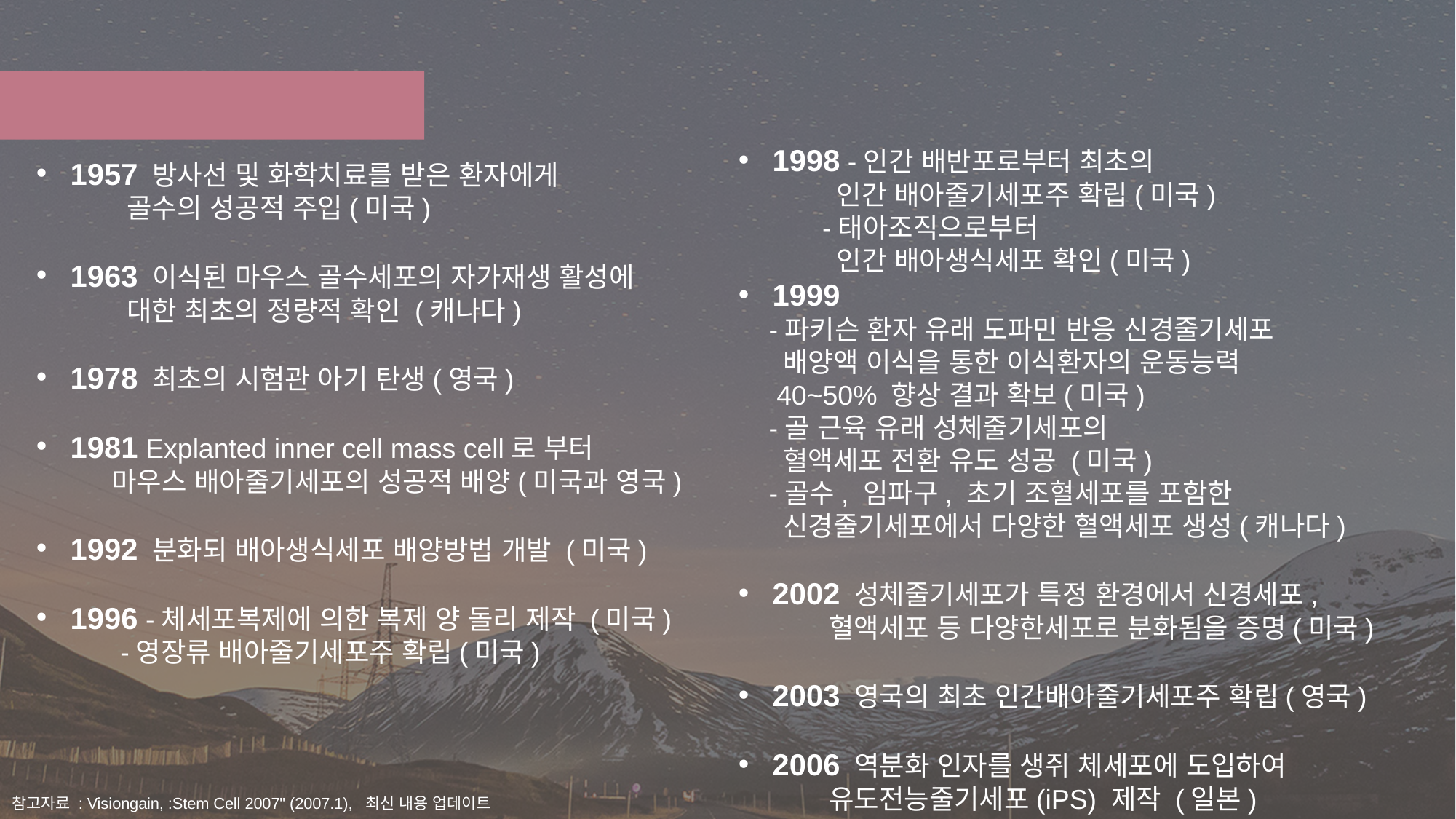

_ 3  줄기세포의 연구동향
02

1998 -인간 배반포로부터 최초의
            인간 배아줄기세포주 확립(미국)
           -태아조직으로부터
            인간 배아생식세포 확인(미국)
1999
    -파키슨 환자 유래 도파민 반응 신경줄기세포
     배양액 이식을 통한 이식환자의 운동능력
     40~50% 향상 결과 확보(미국)
    -골 근육 유래 성체줄기세포의
     혈액세포 전환 유도 성공 (미국)
    -골수, 임파구, 초기 조혈세포를 포함한
     신경줄기세포에서 다양한 혈액세포 생성(캐나다)

2002 성체줄기세포가 특정 환경에서 신경세포,
           혈액세포 등 다양한세포로 분화됨을 증명(미국)

2003 영국의 최초 인간배아줄기세포주 확립(영국)

2006 역분화 인자를 생쥐 체세포에 도입하여
           유도전능줄기세포(iPS) 제작 (일본)

1957 방사선 및 화학치료를 받은 환자에게
           골수의 성공적 주입(미국)

1963 이식된 마우스 골수세포의 자가재생 활성에
           대한 최초의 정량적 확인 (캐나다)

1978 최초의 시험관 아기 탄생(영국)

1981 Explanted inner cell mass cell로 부터
         마우스 배아줄기세포의 성공적 배양(미국과 영국)

1992 분화되 배아생식세포 배양방법 개발 (미국)

1996 -체세포복제에 의한 복제 양 돌리 제작 (미국)
           -영장류 배아줄기세포주 확립(미국)

참고자료 : Visiongain, :Stem Cell 2007" (2007.1),  최신 내용 업데이트